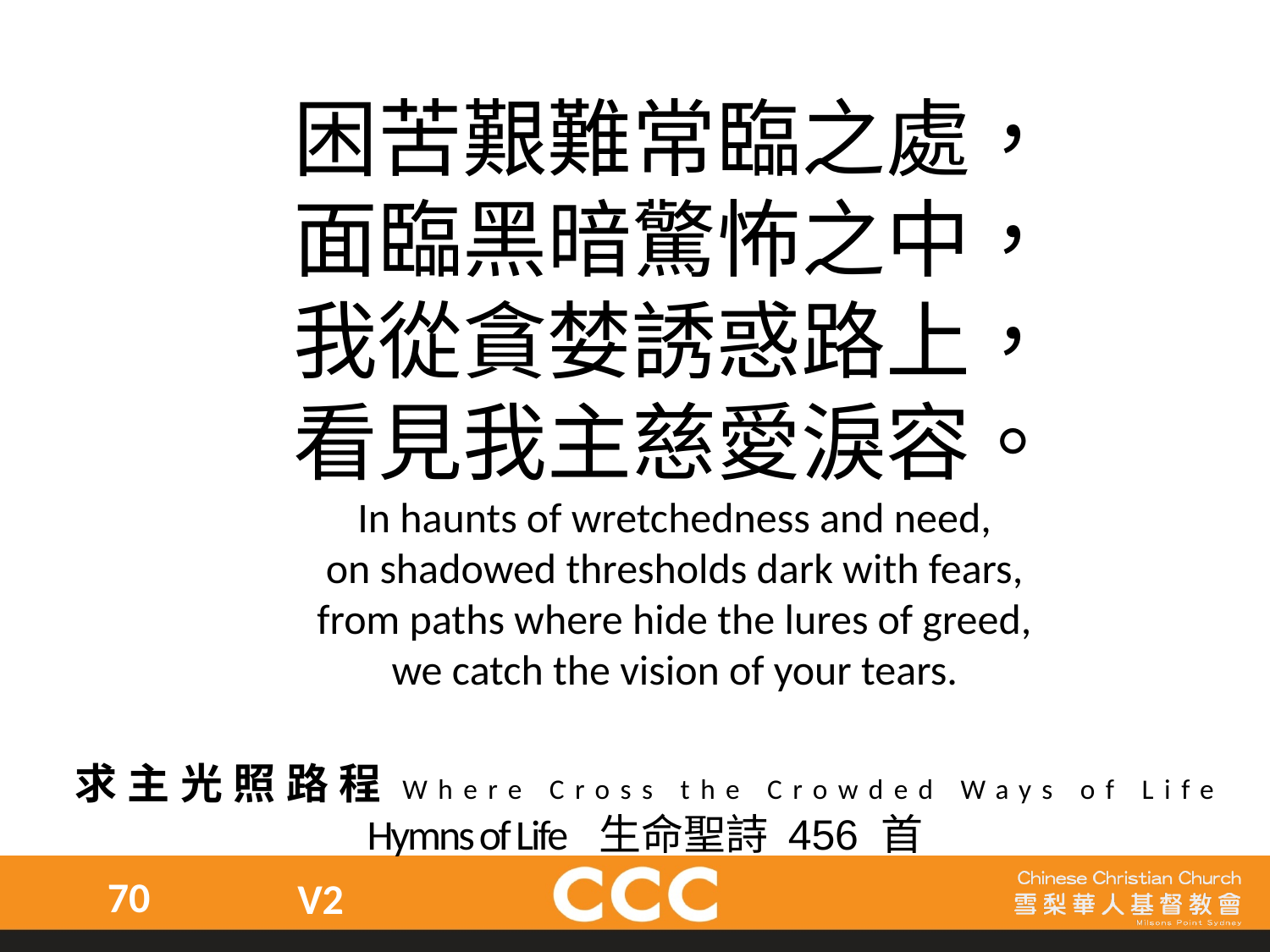

困苦艱難常臨之處，
面臨黑暗驚怖之中，
我從貪婪誘惑路上，
看見我主慈愛淚容。
In haunts of wretchedness and need,
on shadowed thresholds dark with fears,
from paths where hide the lures of greed,
we catch the vision of your tears.
求主光照路程Where Cross the Crowded Ways of Life
Hymns of Life   生命聖詩 456 首
70
V2